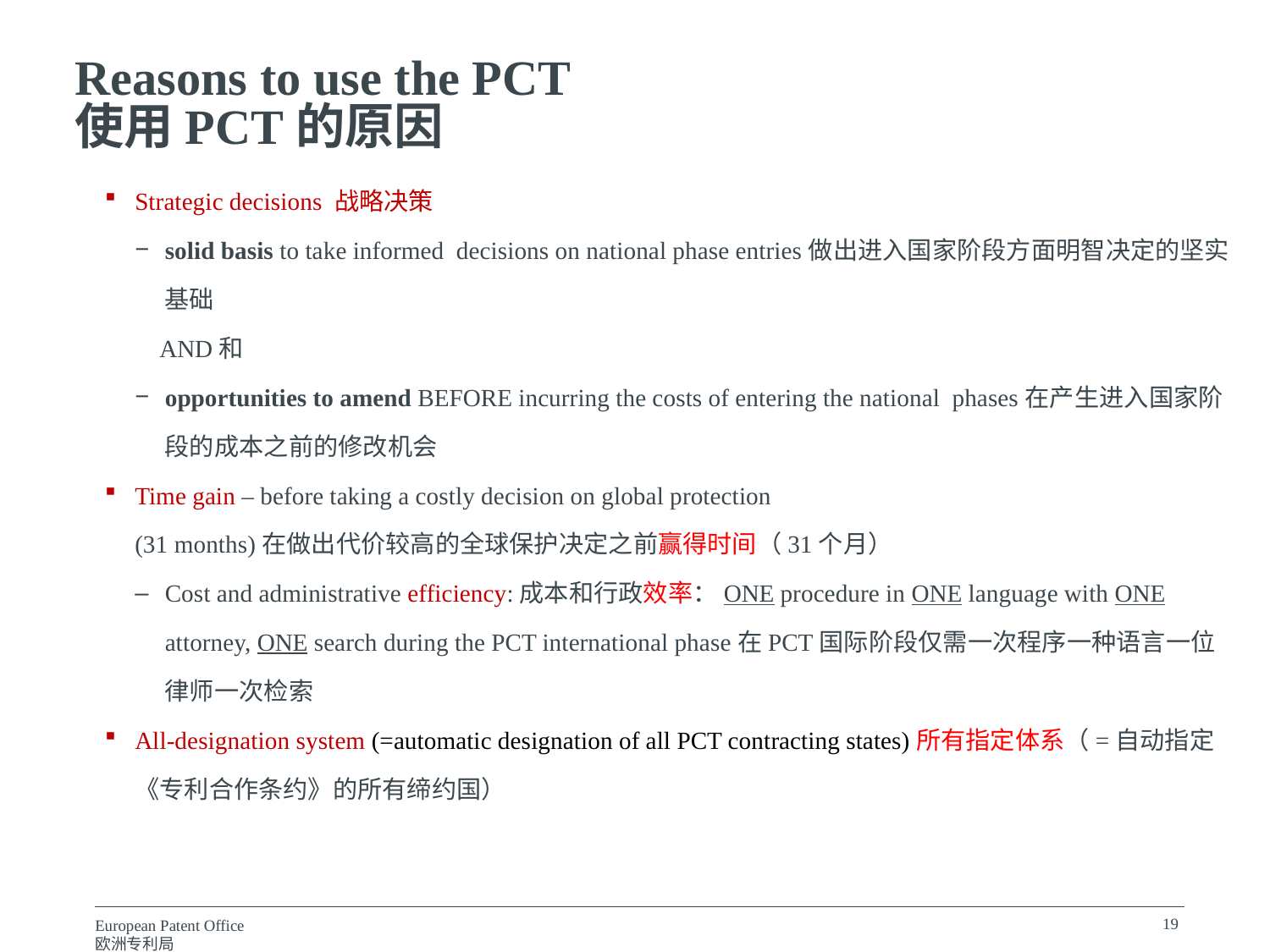

Reasons to use the PCT
使用PCT的原因
Strategic decisions 战略决策
solid basis to take informed  decisions on national phase entries做出进入国家阶段方面明智决定的坚实基础
    AND和
opportunities to amend BEFORE incurring the costs of entering the national  phases在产生进入国家阶段的成本之前的修改机会
Time gain – before taking a costly decision on global protection
(31 months)在做出代价较高的全球保护决定之前赢得时间（31个月）
Cost and administrative efficiency:成本和行政效率：ONE procedure in ONE language with ONE attorney, ONE search during the PCT international phase在PCT国际阶段仅需一次程序一种语言一位律师一次检索
All-designation system (=automatic designation of all PCT contracting states)所有指定体系（=自动指定《专利合作条约》的所有缔约国）

19